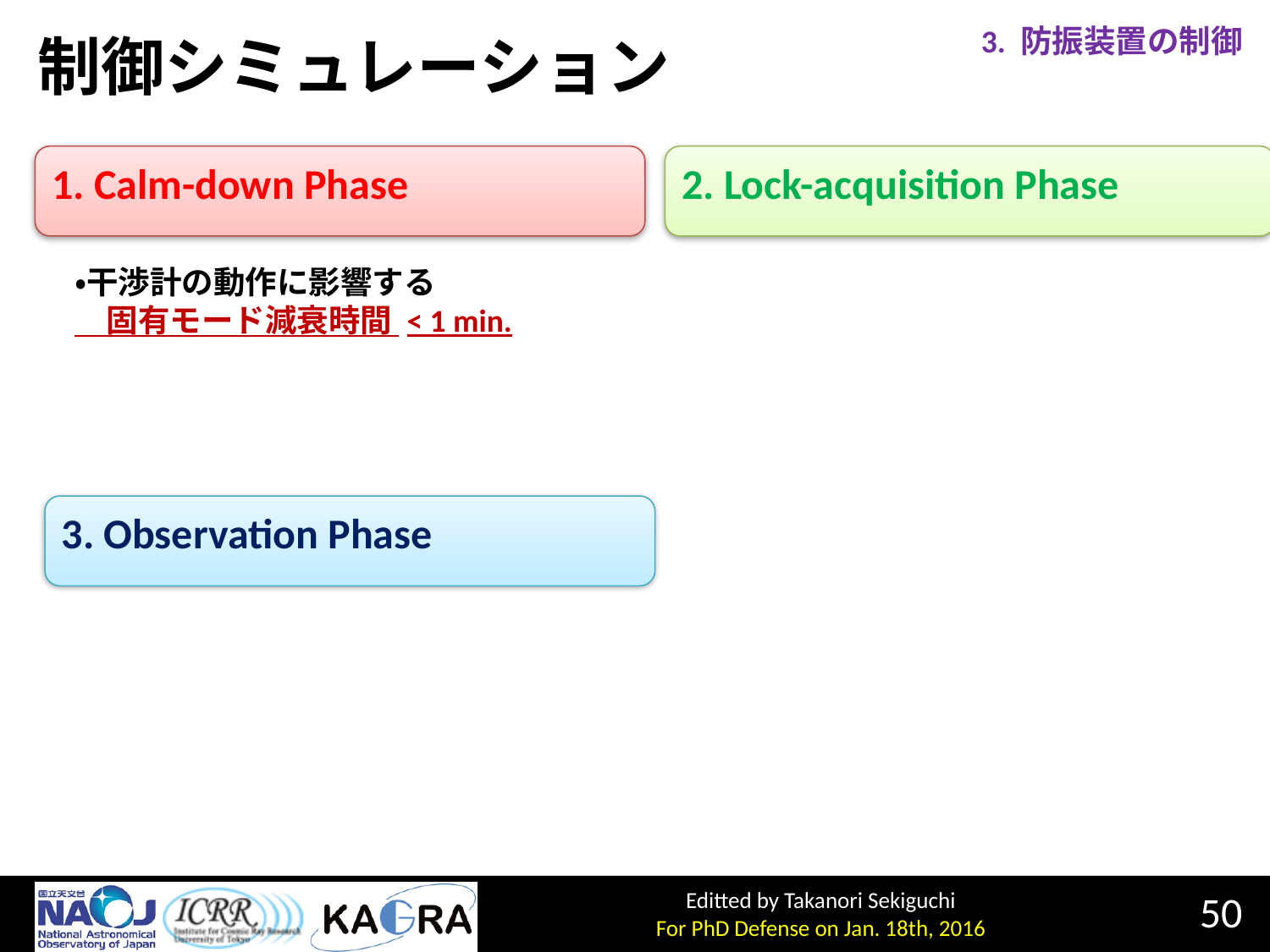

3. 防振装置の制御
# 制御シミュレーション
1. Calm-down Phase
2. Lock-acquisition Phase
・干渉計の動作に影響する
　固有モード減衰時間 < 1 min.
3. Observation Phase
50